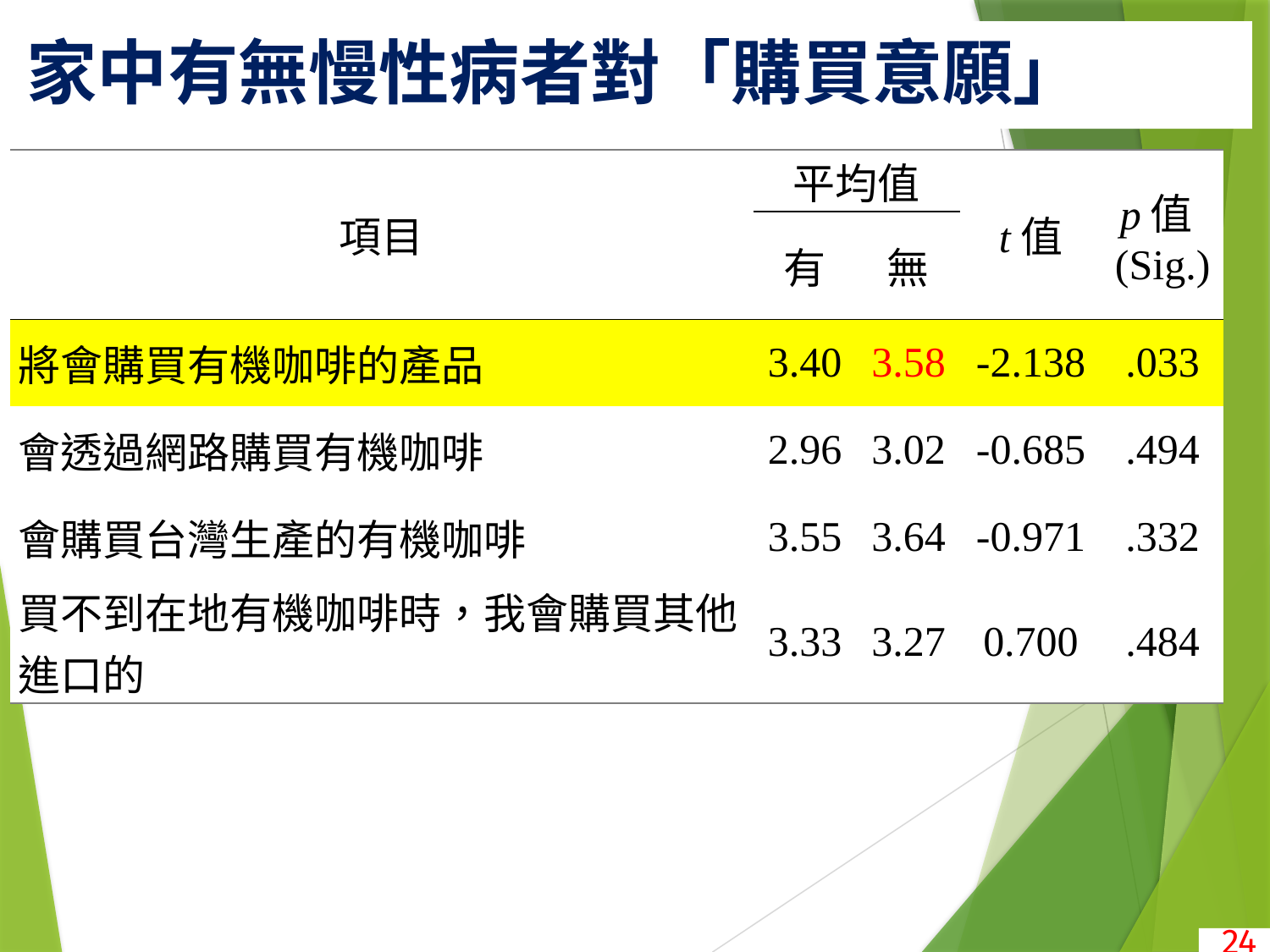

# 家中有無慢性病者對「購買意願」
| 項目 | 平均值 |  | t值 | p值(Sig.) |
| --- | --- | --- | --- | --- |
|  | 有 | 無 |  |  |
| 將會購買有機咖啡的產品 | 3.40 | 3.58 | -2.138 | .033 |
| 會透過網路購買有機咖啡 | 2.96 | 3.02 | -0.685 | .494 |
| 會購買台灣生產的有機咖啡 | 3.55 | 3.64 | -0.971 | .332 |
| 買不到在地有機咖啡時，我會購買其他進口的 | 3.33 | 3.27 | 0.700 | .484 |

24